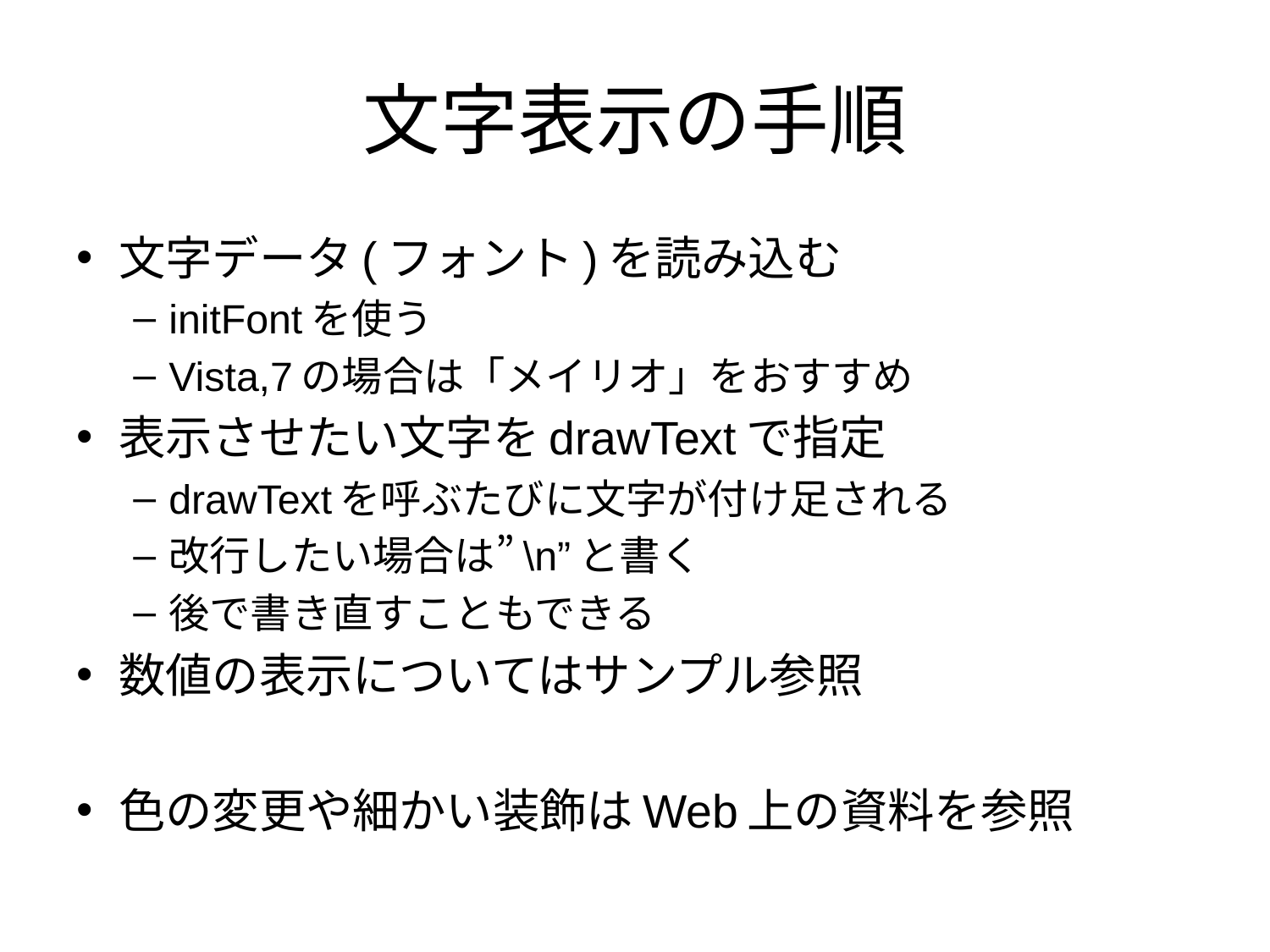

# 文字表示の手順
文字データ(フォント)を読み込む
initFontを使う
Vista,7の場合は「メイリオ」をおすすめ
表示させたい文字をdrawTextで指定
drawTextを呼ぶたびに文字が付け足される
改行したい場合は”\n”と書く
後で書き直すこともできる
数値の表示についてはサンプル参照

色の変更や細かい装飾はWeb上の資料を参照